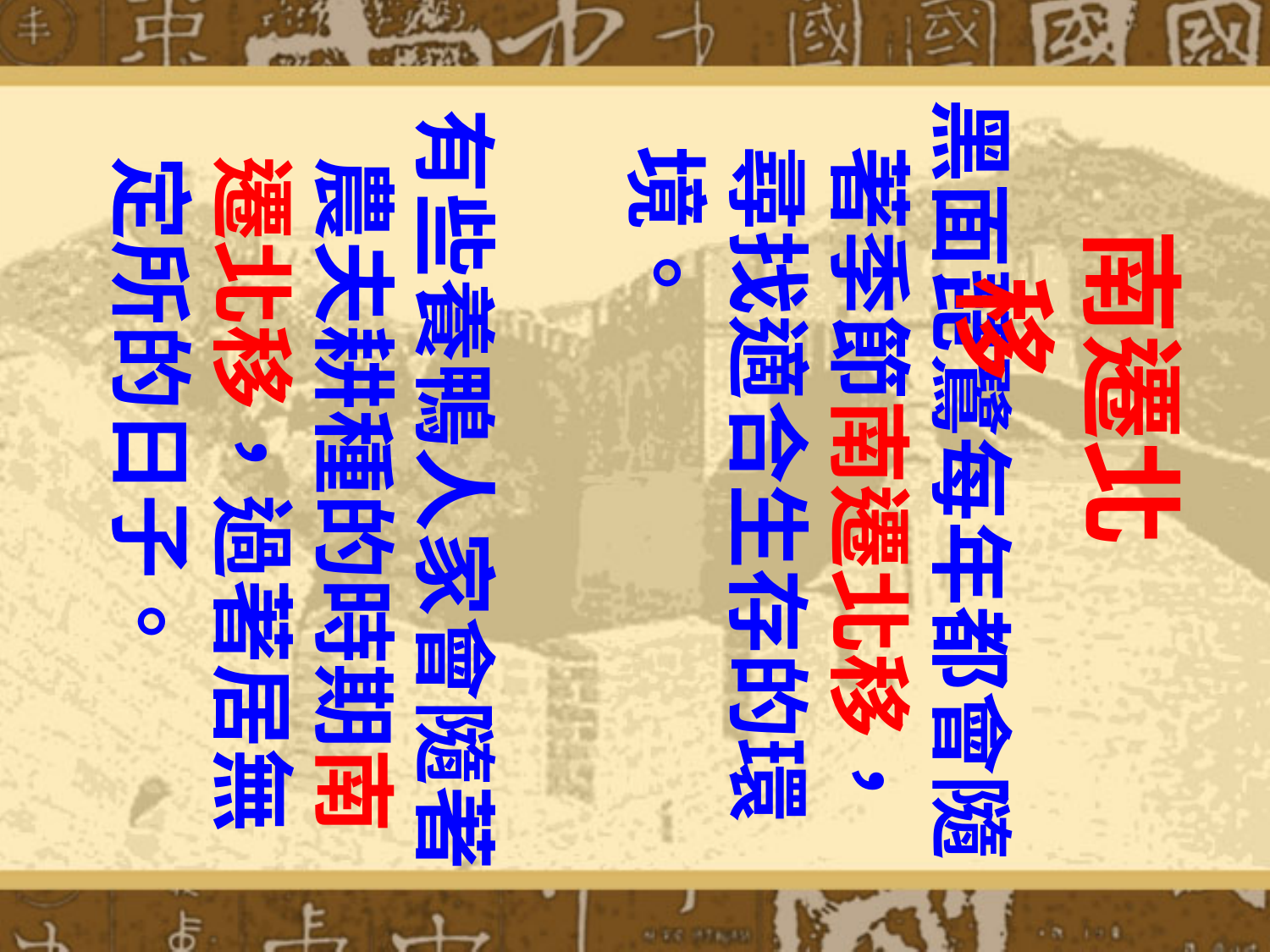

黑面琵鷺每年都會隨著季節南遷北移，尋找適合生存的環境。
有些養鴨人家會隨著農夫耕種的時期南遷北移，過著居無定所的日子。
南遷北移